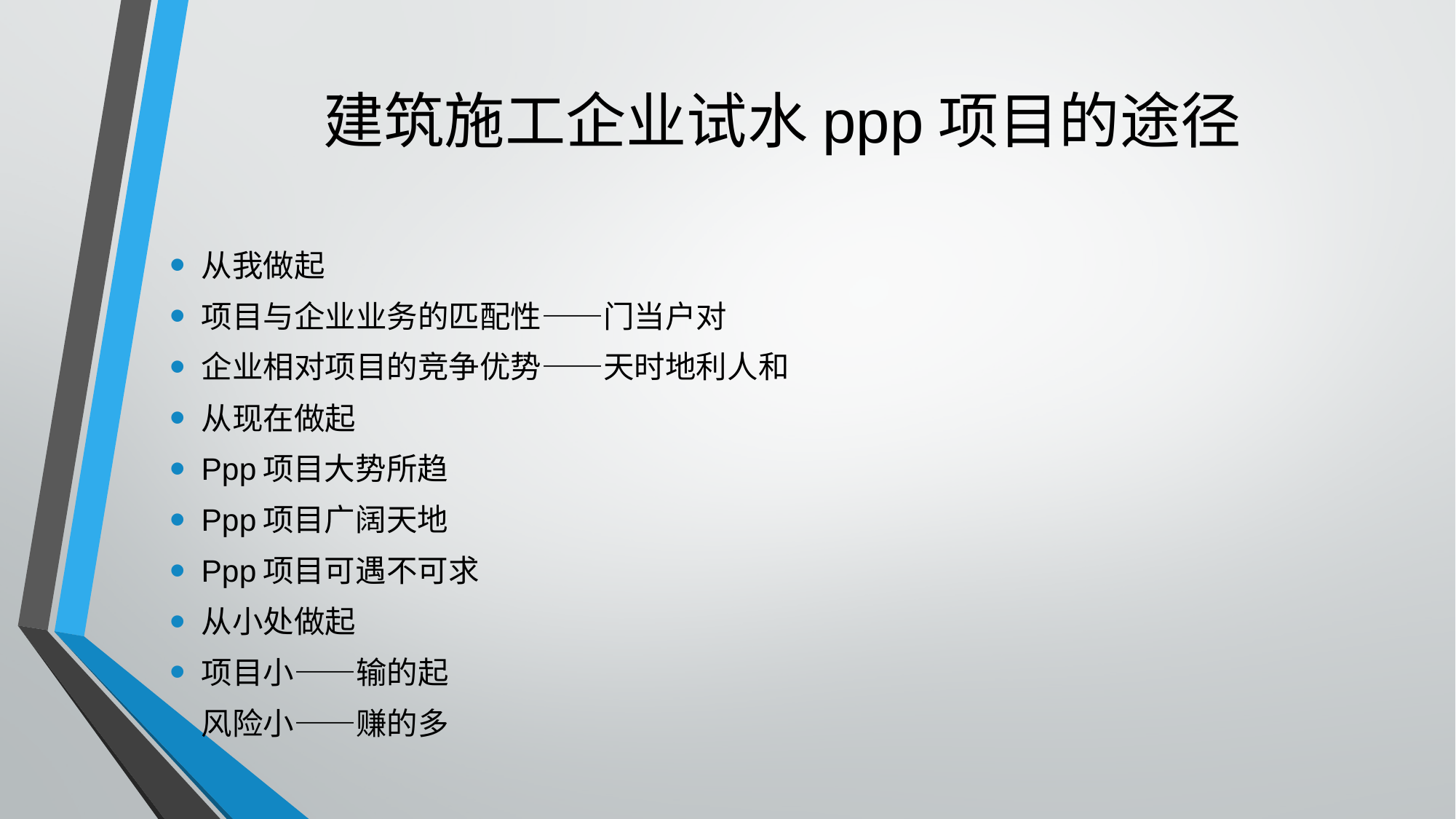

# 建筑施工企业试水ppp项目的途径
从我做起
项目与企业业务的匹配性——门当户对
企业相对项目的竞争优势——天时地利人和
从现在做起
Ppp项目大势所趋
Ppp项目广阔天地
Ppp项目可遇不可求
从小处做起
项目小——输的起
风险小——赚的多